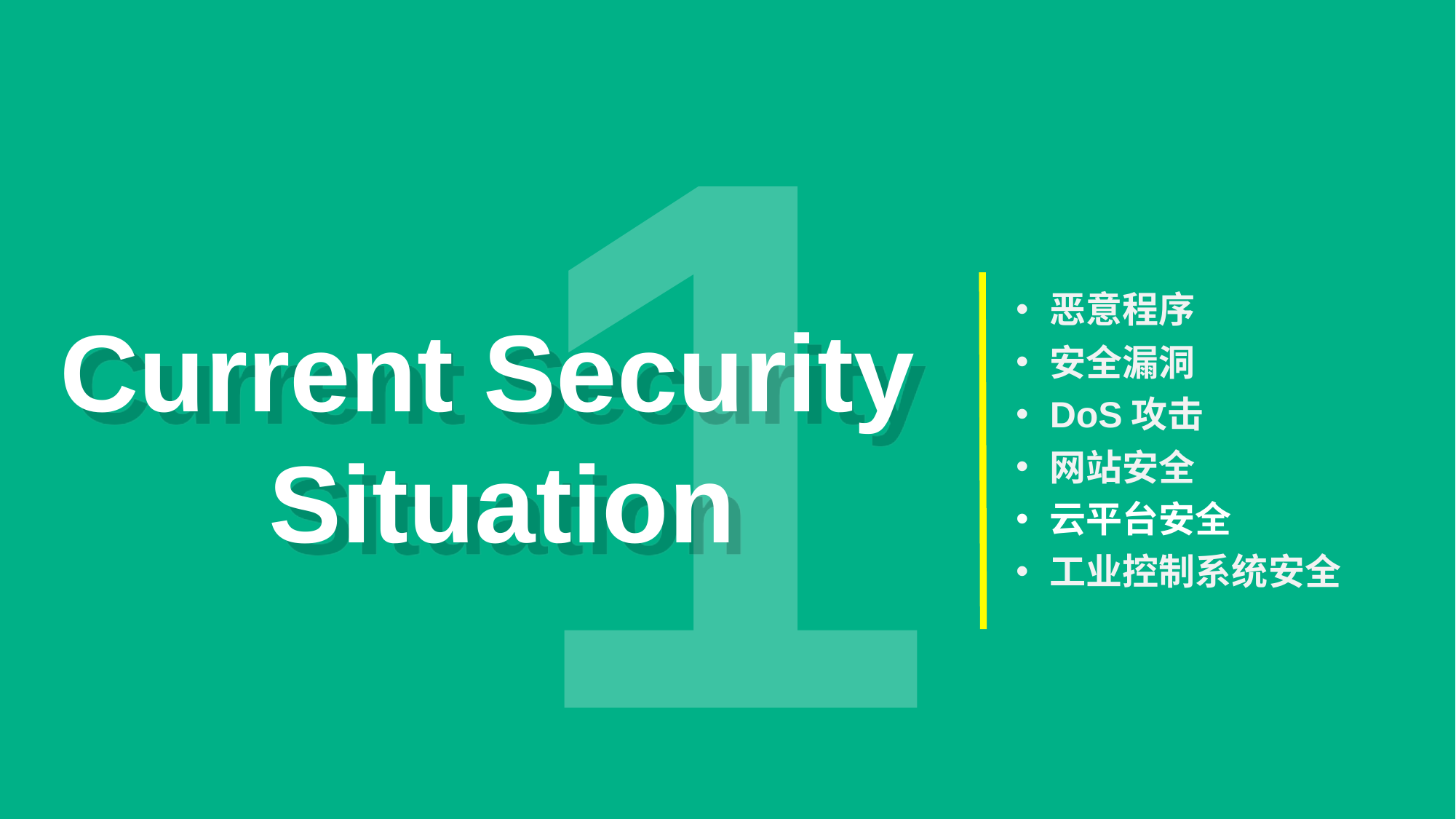

1
恶意程序
安全漏洞
DoS攻击
网站安全
云平台安全
工业控制系统安全
Current Security
Situation